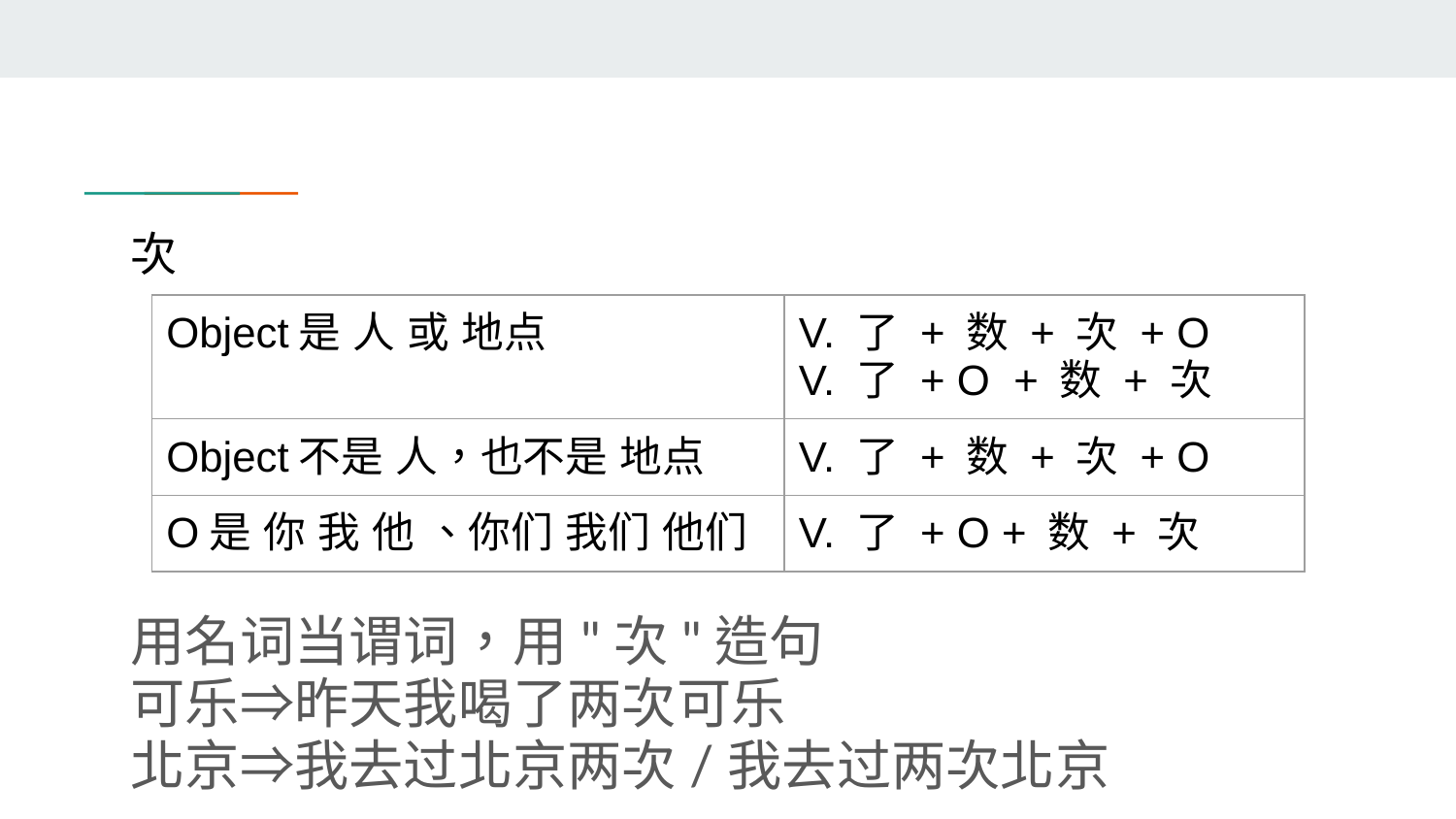

# 次
| Object是 人 或 地点 | V. 了 + 数 + 次 + O V. 了 + O + 数 + 次 |
| --- | --- |
| Object不是 人，也不是 地点 | V. 了 + 数 + 次 + O |
| O是 你 我 他 、你们 我们 他们 | V. 了 + O + 数 + 次 |
用名词当谓词，用"次"造句
可乐⇒昨天我喝了两次可乐
北京⇒我去过北京两次/我去过两次北京